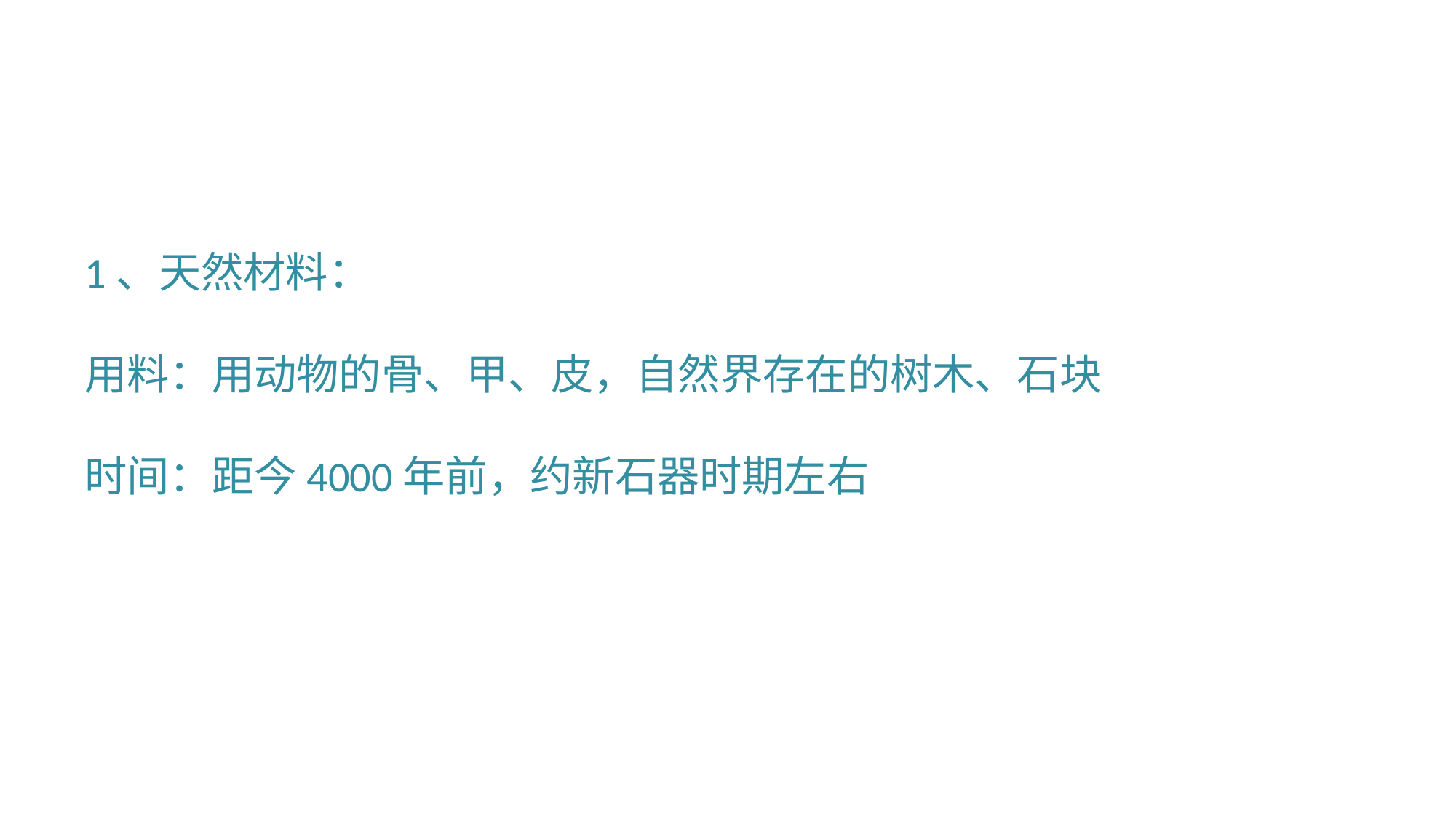

1、天然材料：

用料：用动物的骨、甲、皮，自然界存在的树木、石块

时间：距今4000年前，约新石器时期左右